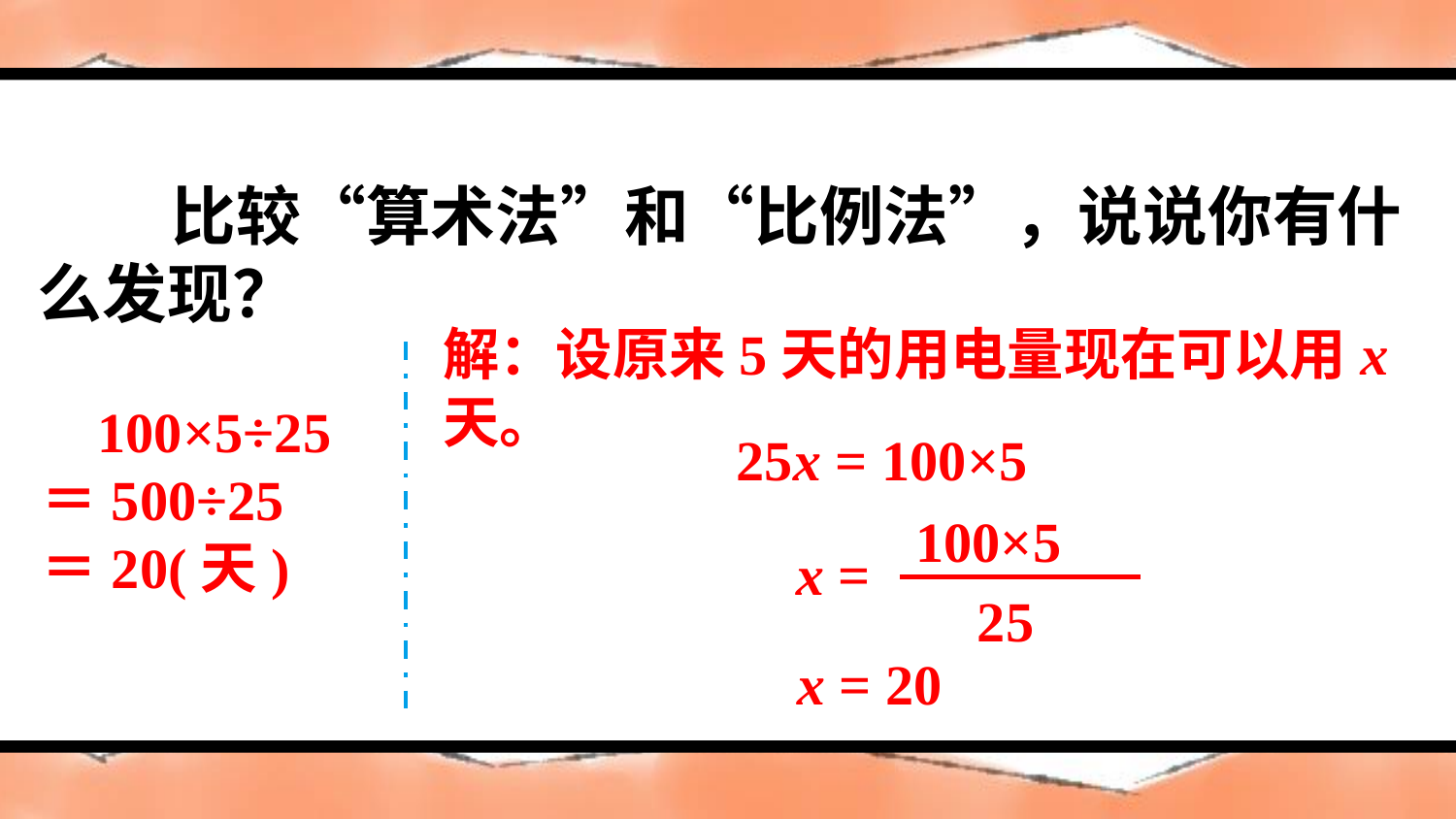

比较“算术法”和“比例法”，说说你有什么发现？
解：设原来5天的用电量现在可以用x天。
    100×5÷25
＝500÷25
＝20(天)
25x = 100×5
100×5
25
x =
x = 20